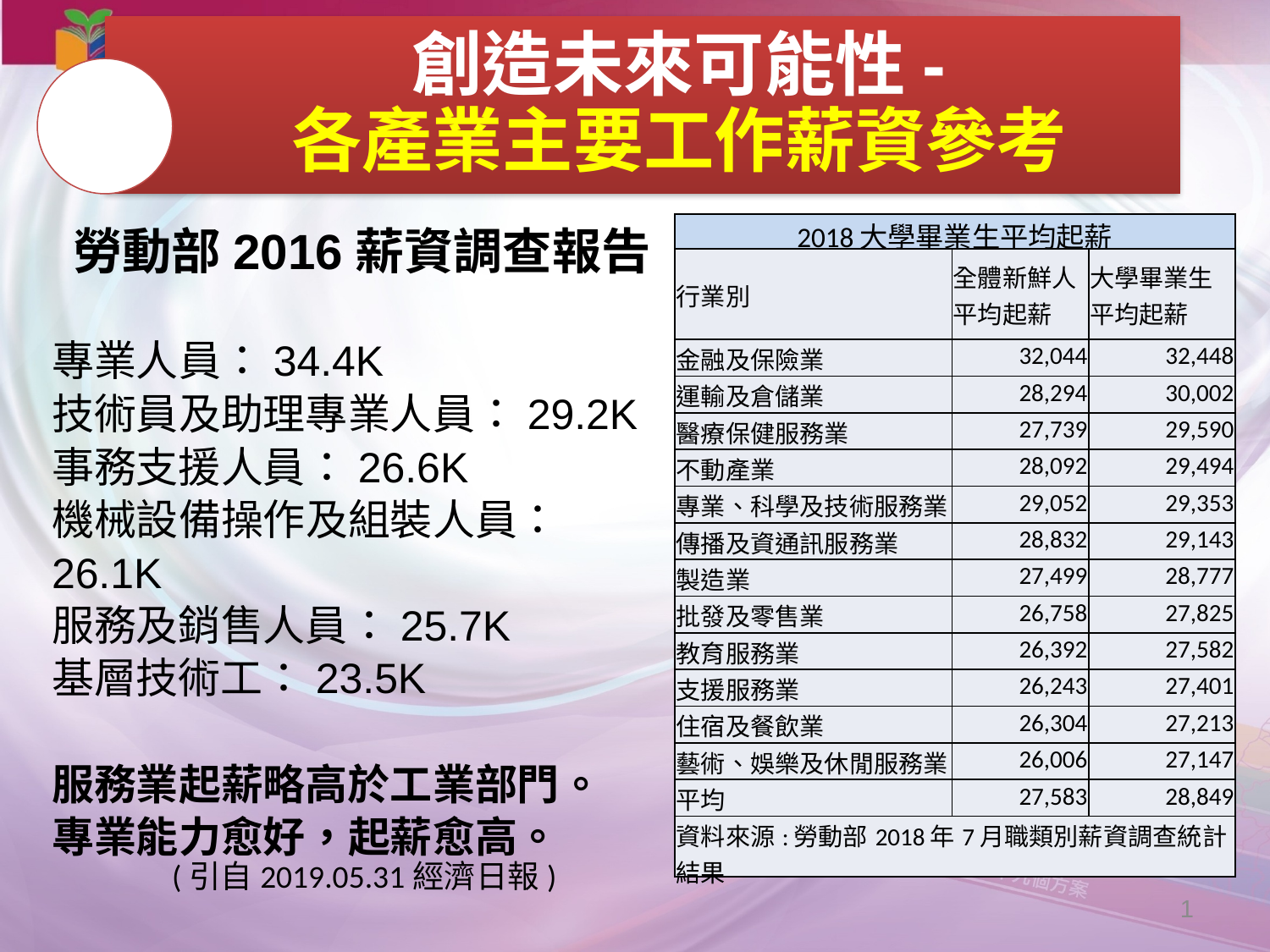

創造未來可能性-
各產業主要工作薪資參考

勞動部2016薪資調查報告

專業人員：34.4K
技術員及助理專業人員：29.2K
事務支援人員：26.6K
機械設備操作及組裝人員：26.1K
服務及銷售人員：25.7K
基層技術工：23.5K

服務業起薪略高於工業部門。
專業能力愈好，起薪愈高。
| 2018大學畢業生平均起薪 |  |  |
| --- | --- | --- |
| 行業別 | 全體新鮮人平均起薪 | 大學畢業生平均起薪 |
| 金融及保險業 | 32,044 | 32,448 |
| 運輸及倉儲業 | 28,294 | 30,002 |
| 醫療保健服務業 | 27,739 | 29,590 |
| 不動產業 | 28,092 | 29,494 |
| 專業、科學及技術服務業 | 29,052 | 29,353 |
| 傳播及資通訊服務業 | 28,832 | 29,143 |
| 製造業 | 27,499 | 28,777 |
| 批發及零售業 | 26,758 | 27,825 |
| 教育服務業 | 26,392 | 27,582 |
| 支援服務業 | 26,243 | 27,401 |
| 住宿及餐飲業 | 26,304 | 27,213 |
| 藝術、娛樂及休閒服務業 | 26,006 | 27,147 |
| 平均 | 27,583 | 28,849 |
| 資料來源:勞動部2018年7月職類別薪資調查統計結果 |  |  |
(引自2019.05.31經濟日報)
1